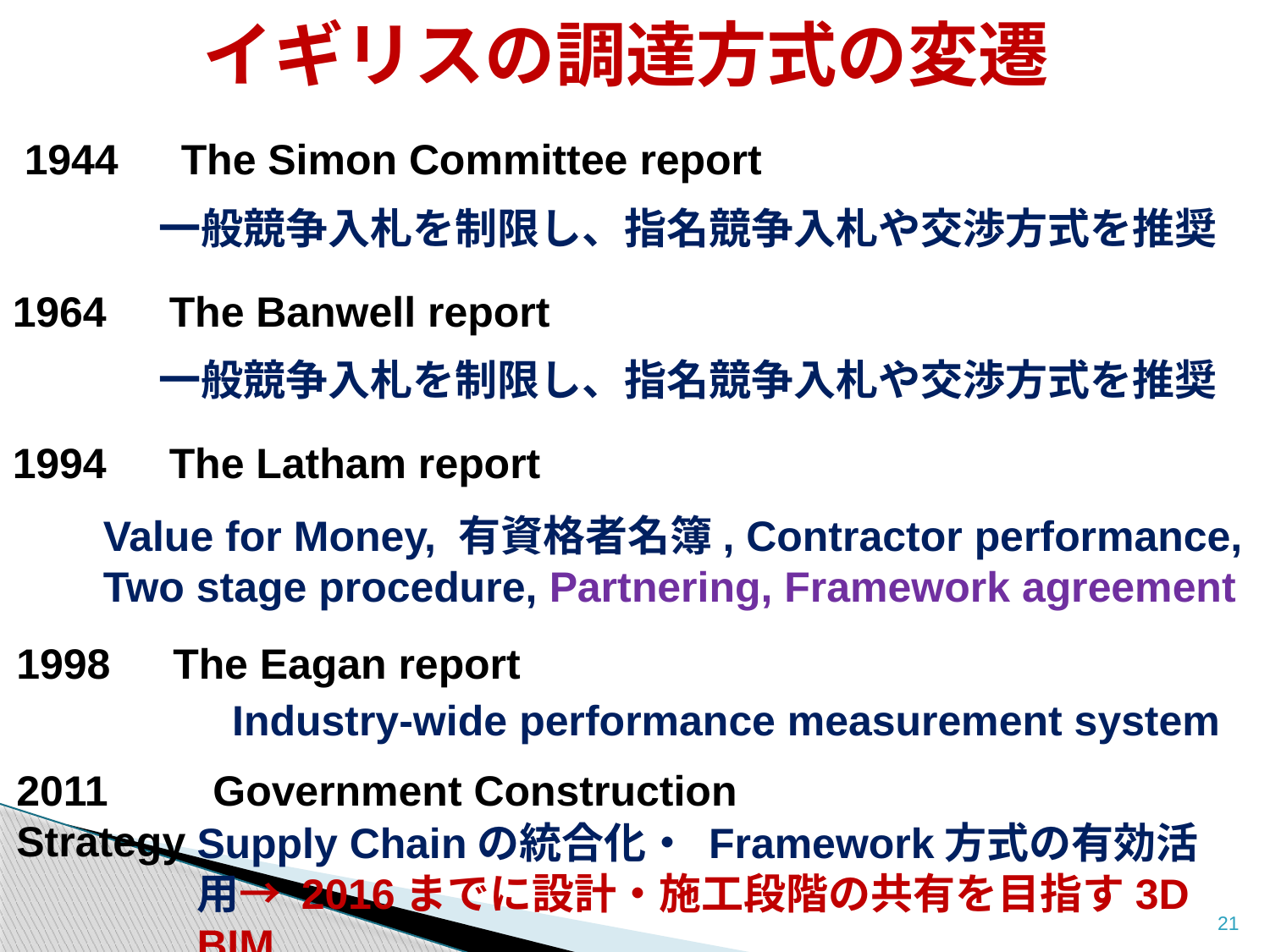

イギリスの調達方式の変遷
 1944　The Simon Committee report
一般競争入札を制限し、指名競争入札や交渉方式を推奨
1964　The Banwell report
一般競争入札を制限し、指名競争入札や交渉方式を推奨
1994　The Latham report
Value for Money, 有資格者名簿, Contractor performance,
Two stage procedure, Partnering, Framework agreement
1998　The Eagan report
Industry-wide performance measurement system
2011　　Government Construction Strategy
Supply Chainの統合化・ Framework方式の有効活用→ 2016までに設計・施工段階の共有を目指す3D BIM

21